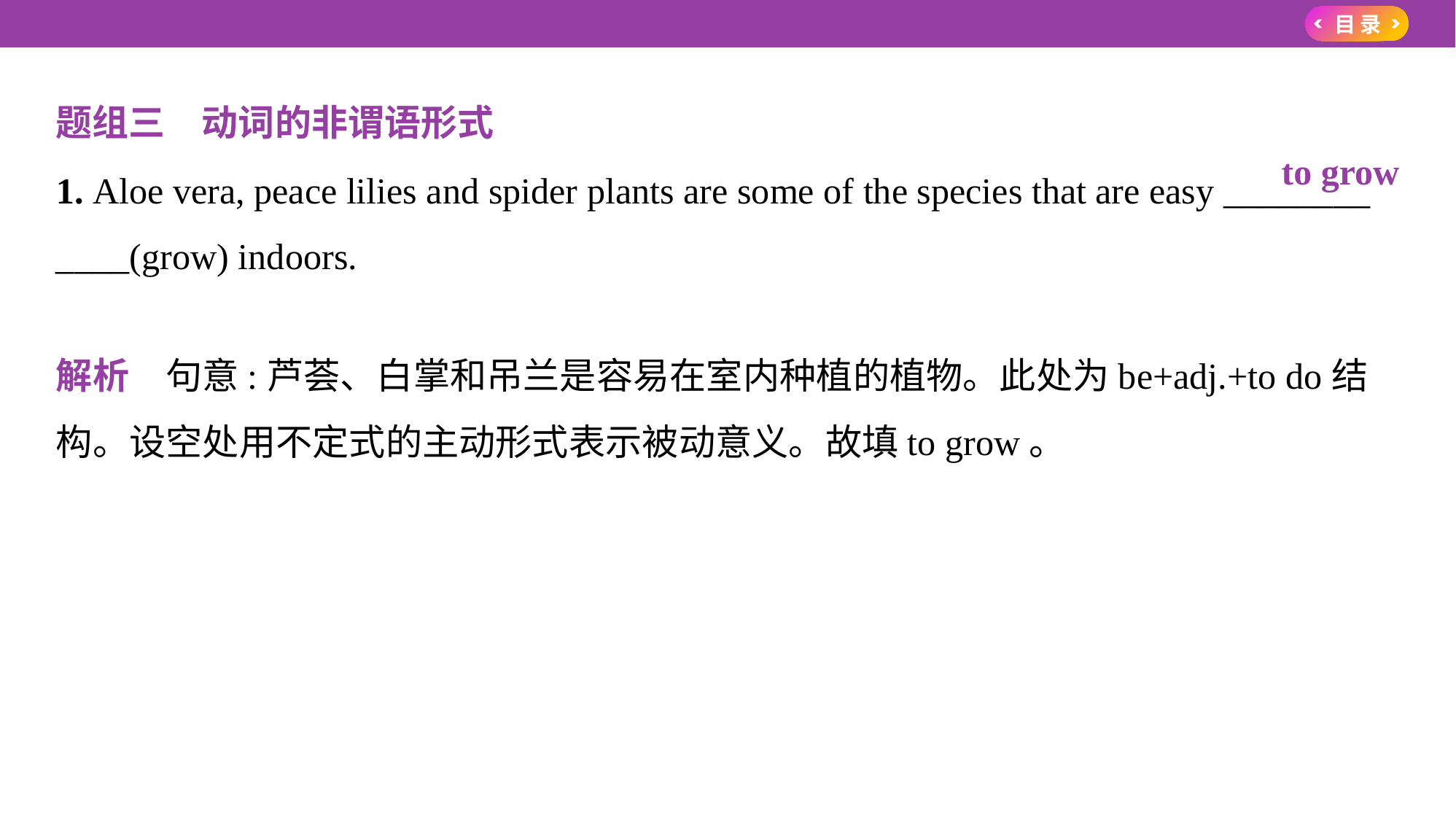

题组三　动词的非谓语形式
1. Aloe vera, peace lilies and spider plants are some of the species that are easy ________
____(grow) indoors.

解析　句意:芦荟、白掌和吊兰是容易在室内种植的植物。此处为be+adj.+to do结
构。设空处用不定式的主动形式表示被动意义。故填to grow。
　to grow